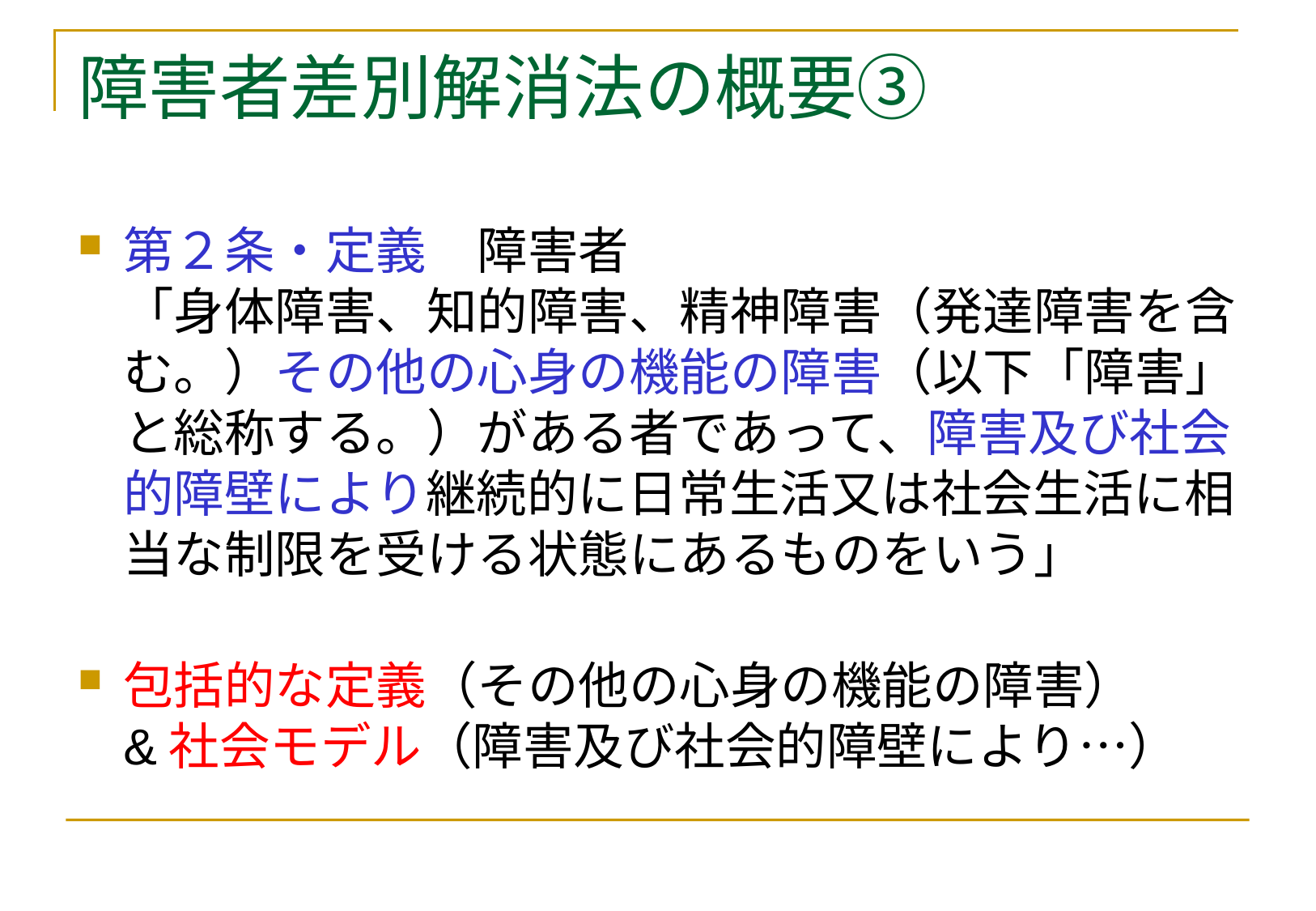

# 障害者差別解消法の概要③
第２条・定義　障害者
「身体障害、知的障害、精神障害（発達障害を含む。）その他の心身の機能の障害（以下「障害」と総称する。）がある者であって、障害及び社会的障壁により継続的に日常生活又は社会生活に相当な制限を受ける状態にあるものをいう」
包括的な定義（その他の心身の機能の障害）
&社会モデル（障害及び社会的障壁により…）